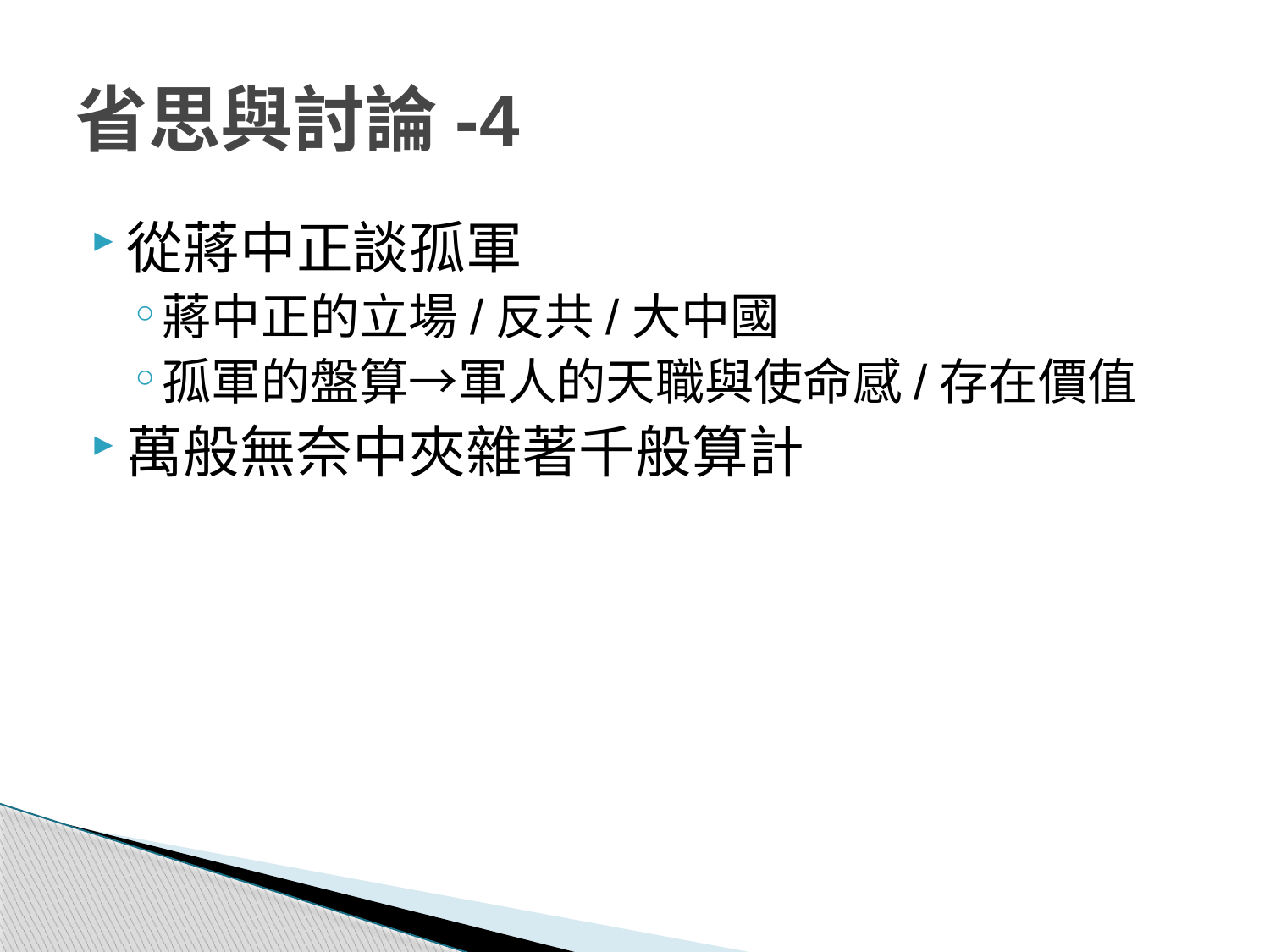

# 省思與討論-4
從蔣中正談孤軍
蔣中正的立場/反共/大中國
孤軍的盤算→軍人的天職與使命感/存在價值
萬般無奈中夾雜著千般算計